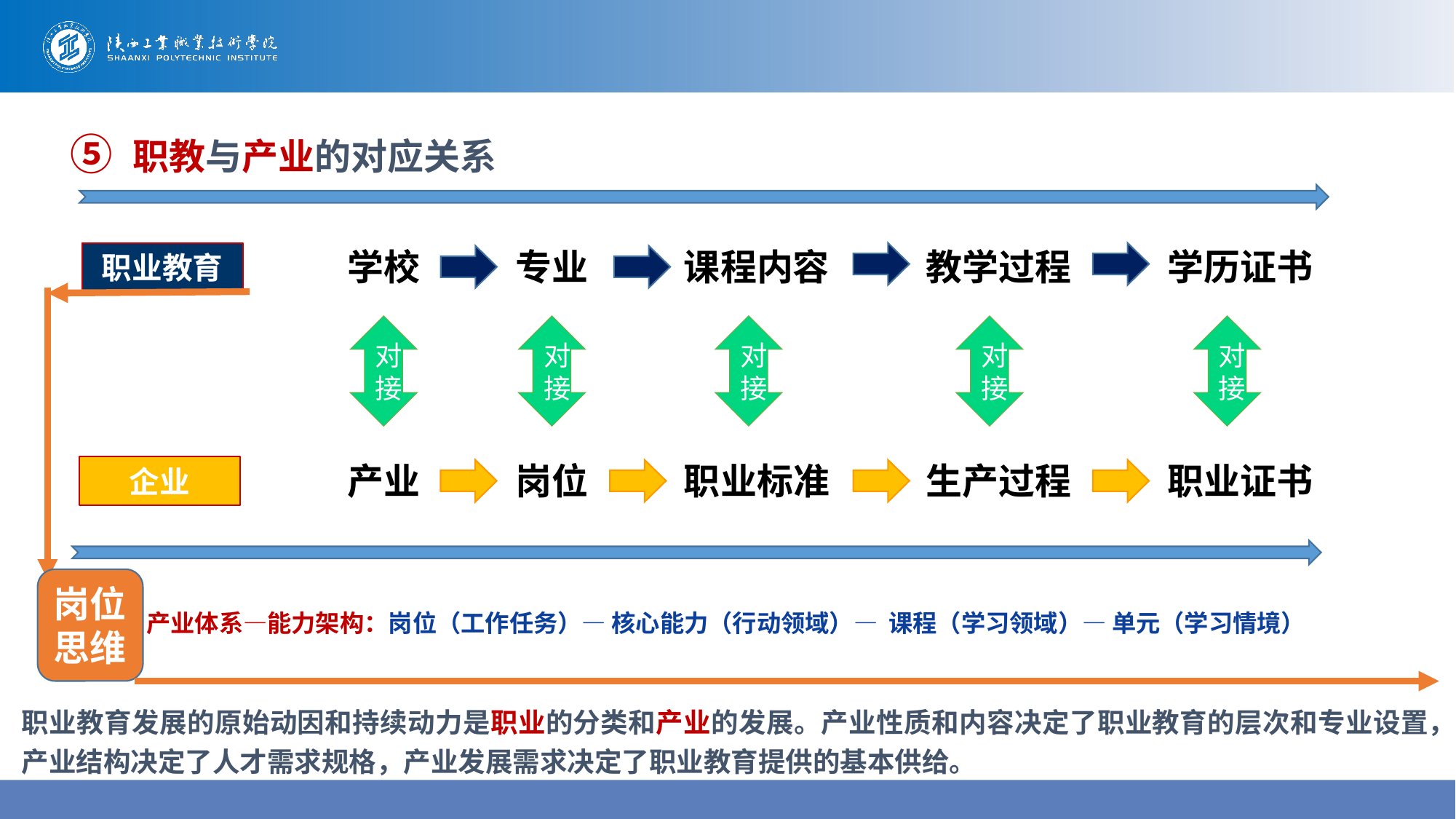

⑤ 职教与产业的对应关系

学校
专业
课程内容
教学过程
学历证书

职业教育

对接
对接
对接
对接
对接
产业
岗位
职业标准
生产过程
职业证书
企业

岗位思维
产业体系—能力架构：岗位（工作任务）— 核心能力（行动领域）—  课程（学习领域）— 单元（学习情境）
职业教育发展的原始动因和持续动力是职业的分类和产业的发展。产业性质和内容决定了职业教育的层次和专业设置，产业结构决定了人才需求规格，产业发展需求决定了职业教育提供的基本供给。